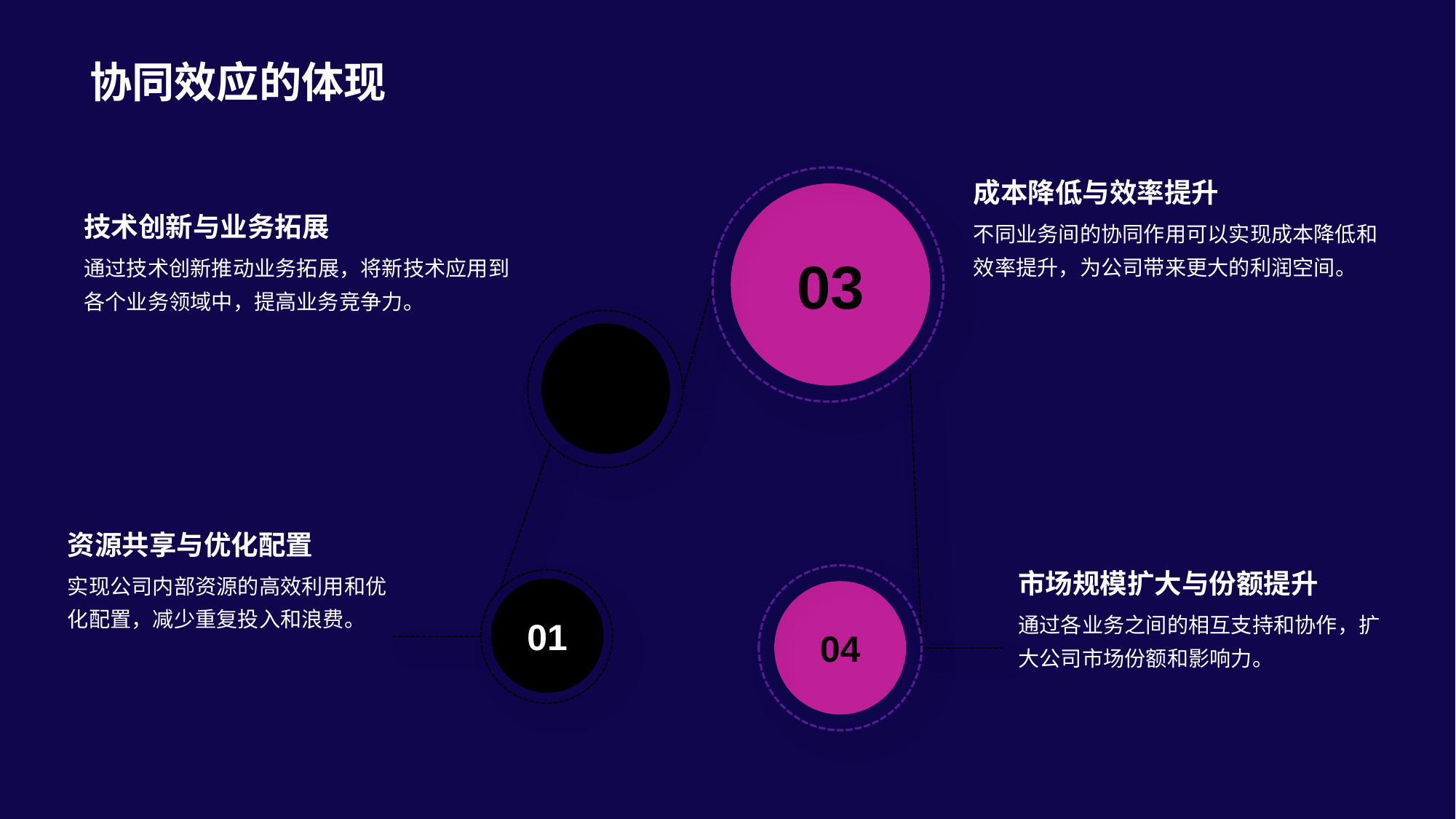

协同效应的体现
成本降低与效率提升
不同业务间的协同作用可以实现成本降低和效率提升，为公司带来更大的利润空间。
技术创新与业务拓展
通过技术创新推动业务拓展，将新技术应用到各个业务领域中，提高业务竞争力。
资源共享与优化配置
实现公司内部资源的高效利用和优化配置，减少重复投入和浪费。
市场规模扩大与份额提升
通过各业务之间的相互支持和协作，扩大公司市场份额和影响力。

03

02

01
04